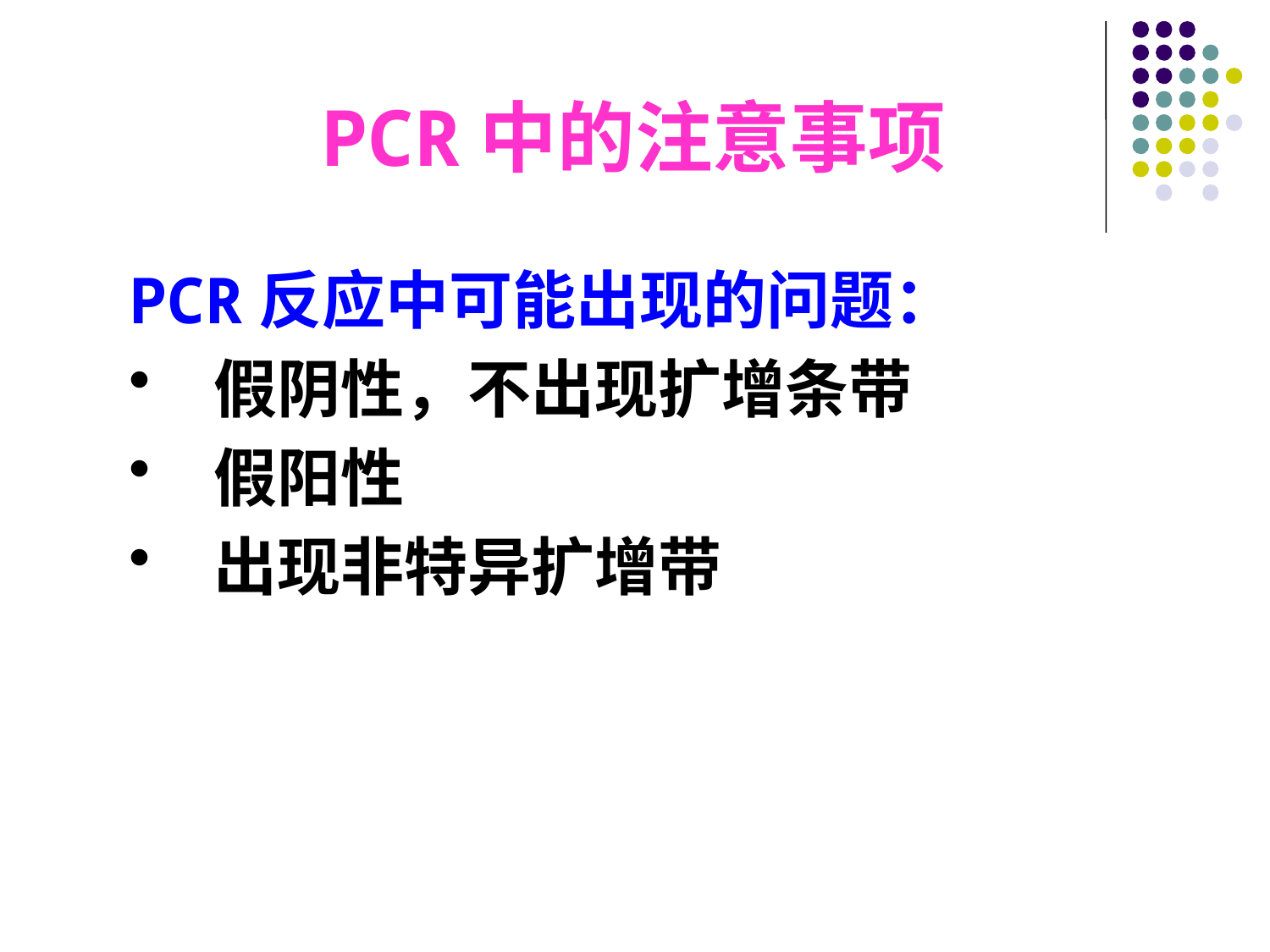

PCR中的注意事项
PCR反应中可能出现的问题：
假阴性，不出现扩增条带
假阳性
出现非特异扩增带